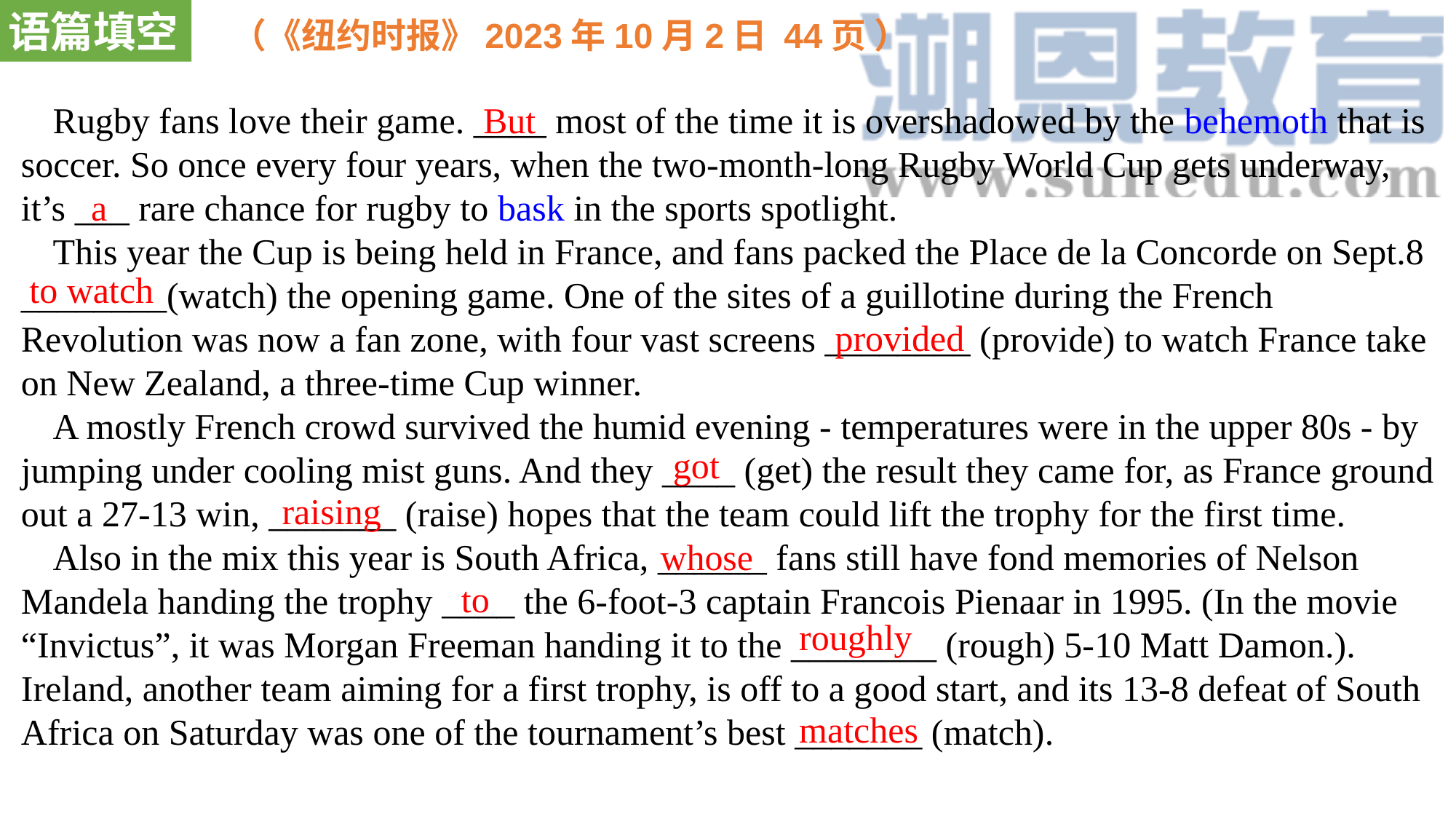

语篇填空
（《纽约时报》2023年10月2日 44页 ）
Rugby fans love their game. ____ most of the time it is overshadowed by the behemoth that is soccer. So once every four years, when the two-month-long Rugby World Cup gets underway, it’s ___ rare chance for rugby to bask in the sports spotlight.
This year the Cup is being held in France, and fans packed the Place de la Concorde on Sept.8 ________(watch) the opening game. One of the sites of a guillotine during the French Revolution was now a fan zone, with four vast screens ________ (provide) to watch France take on New Zealand, a three-time Cup winner.
A mostly French crowd survived the humid evening - temperatures were in the upper 80s - by jumping under cooling mist guns. And they ____ (get) the result they came for, as France ground out a 27-13 win, _______ (raise) hopes that the team could lift the trophy for the first time.
Also in the mix this year is South Africa, ______ fans still have fond memories of Nelson Mandela handing the trophy ____ the 6-foot-3 captain Francois Pienaar in 1995. (In the movie “Invictus”, it was Morgan Freeman handing it to the ________ (rough) 5-10 Matt Damon.). Ireland, another team aiming for a first trophy, is off to a good start, and its 13-8 defeat of South Africa on Saturday was one of the tournament’s best _______ (match).
But
a
to watch
provided
got
raising
whose
to
roughly
matches